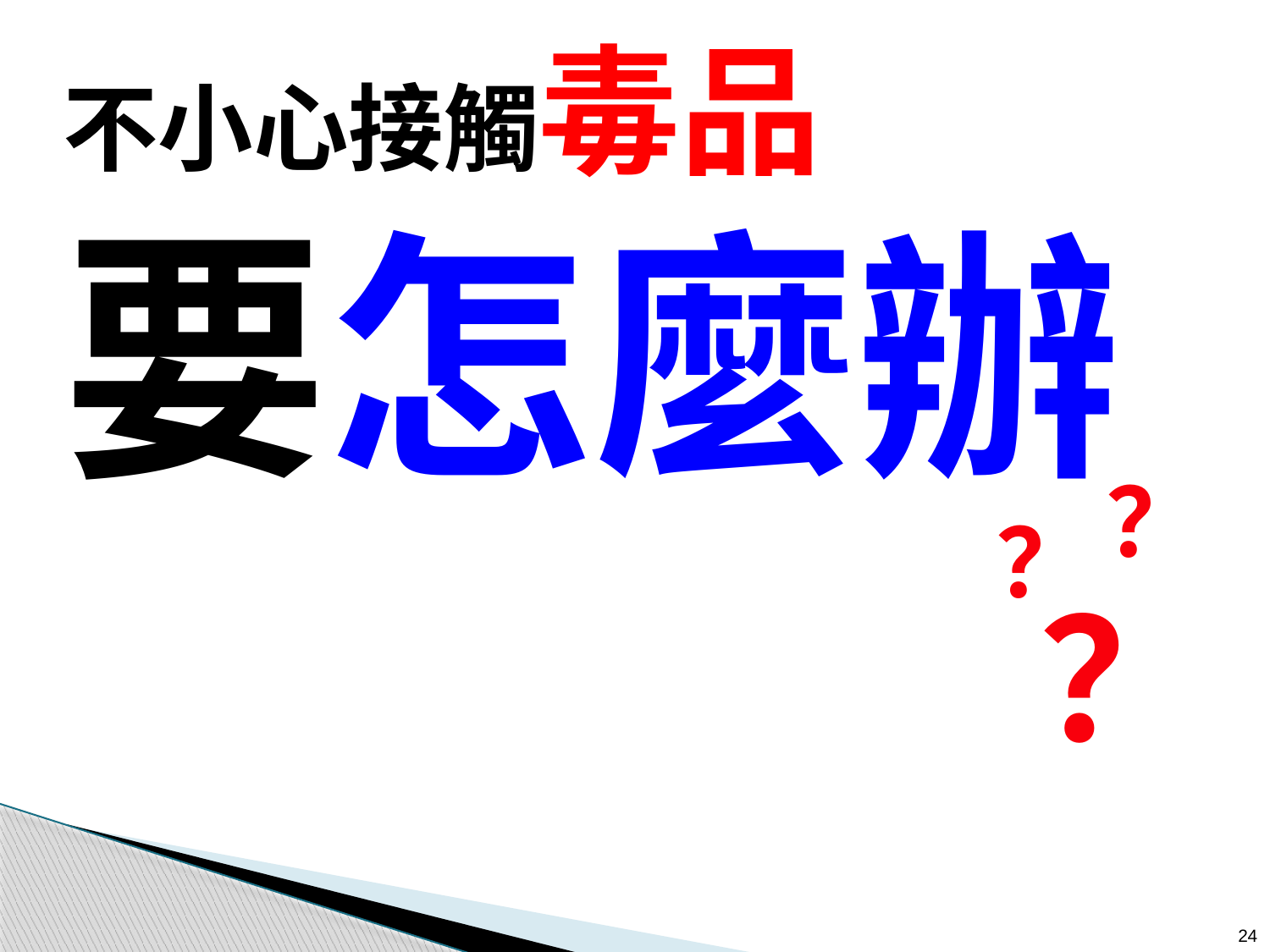

不小心接觸毒品
要怎麼辦

？
？
跟老師及家人說
？
看醫生檢查及打電話報案
24